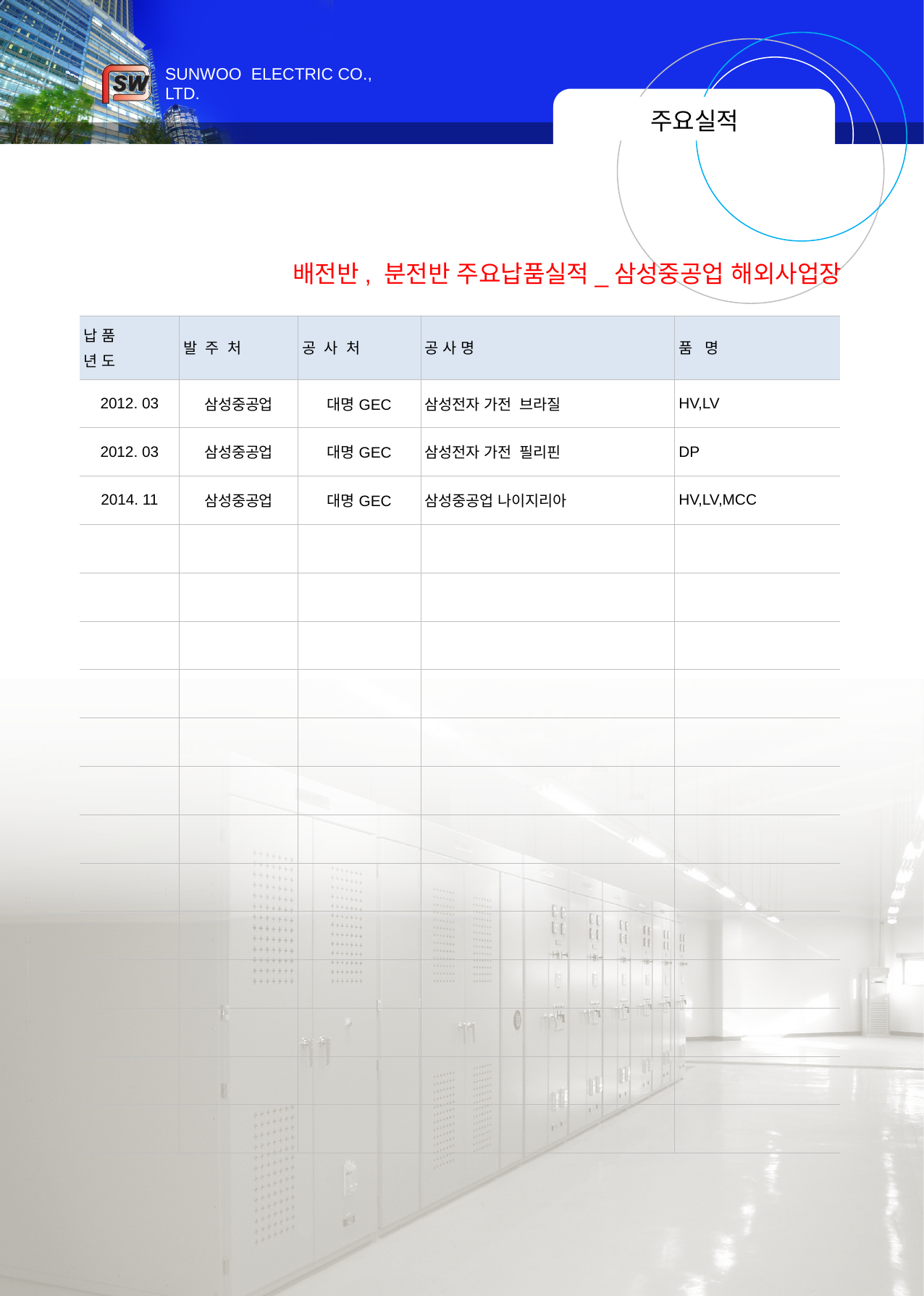

# 주요실적
배전반, 분전반 주요납품실적_삼성중공업 해외사업장
| 납 품 년 도 | 발 주 처 | 공 사 처 | 공 사 명 | 품 명 |
| --- | --- | --- | --- | --- |
| 2012. 03 | 삼성중공업 | 대명GEC | 삼성전자 가전 브라질 | HV,LV |
| 2012. 03 | 삼성중공업 | 대명GEC | 삼성전자 가전 필리핀 | DP |
| 2014. 11 | 삼성중공업 | 대명GEC | 삼성중공업 나이지리아 | HV,LV,MCC |
|  |  |  |  |  |
|  |  |  |  |  |
|  |  |  |  |  |
|  |  |  |  |  |
|  |  |  |  |  |
|  |  |  |  |  |
|  |  |  |  |  |
|  |  |  |  |  |
|  |  |  |  |  |
|  |  |  |  |  |
|  |  |  |  |  |
|  |  |  |  |  |
|  |  |  |  |  |